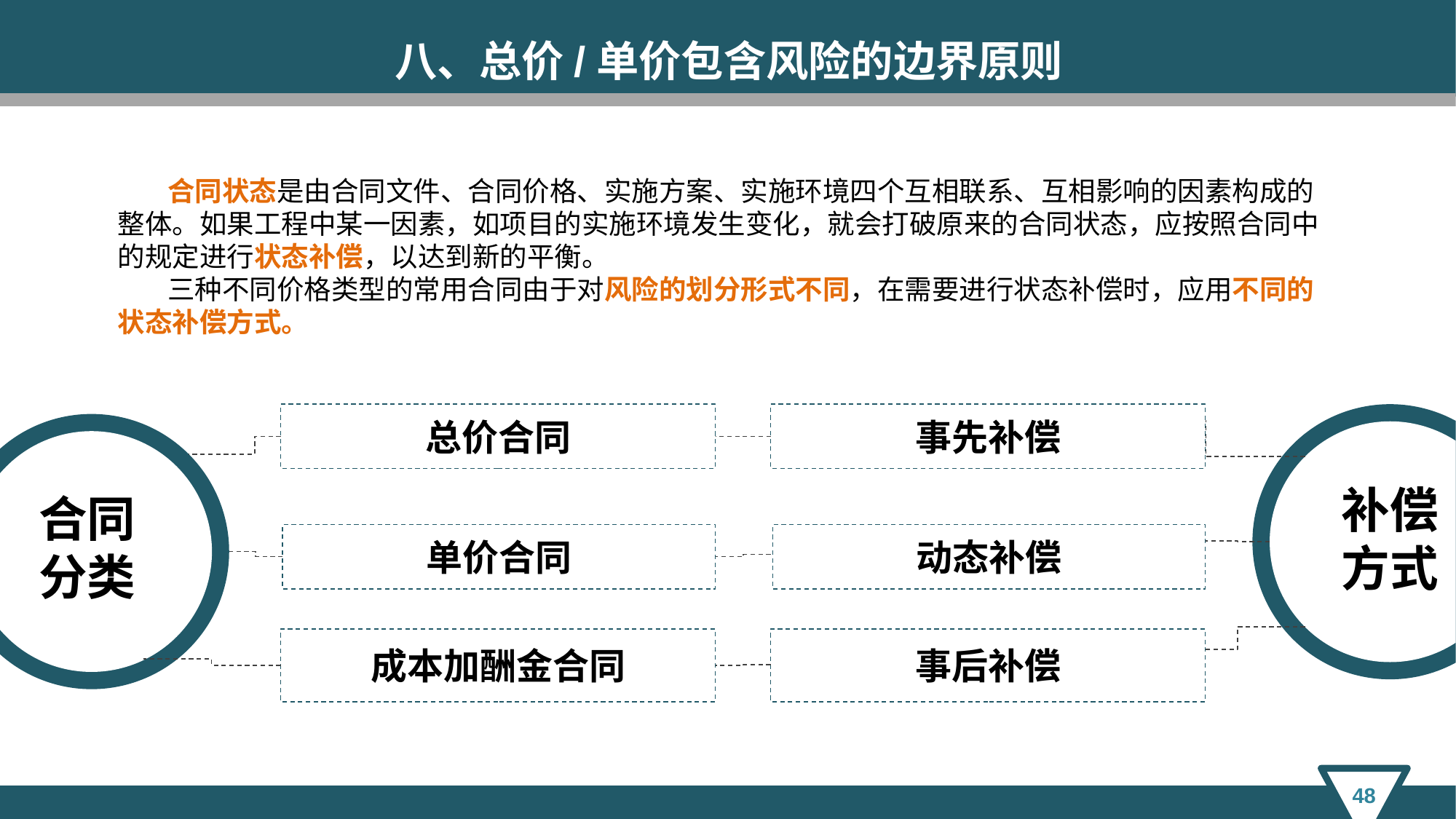

八、总价/单价包含风险的边界原则
       合同状态是由合同文件、合同价格、实施方案、实施环境四个互相联系、互相影响的因素构成的整体。如果工程中某一因素，如项目的实施环境发生变化，就会打破原来的合同状态，应按照合同中的规定进行状态补偿，以达到新的平衡。
       三种不同价格类型的常用合同由于对风险的划分形式不同，在需要进行状态补偿时，应用不同的状态补偿方式。
总价合同
事先补偿

补偿方式
合同分类
单价合同
动态补偿
成本加酬金合同
事后补偿